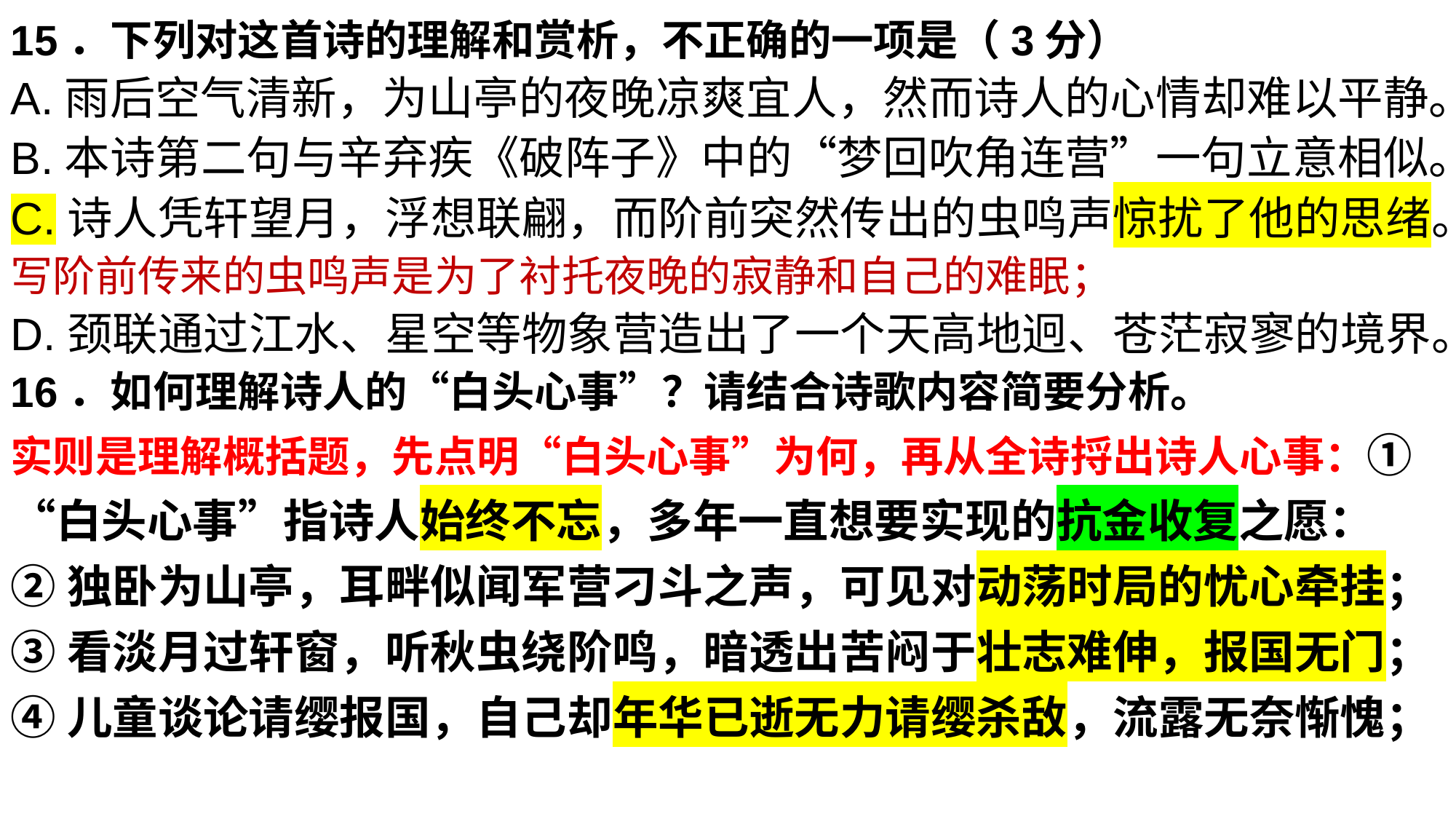

15．下列对这首诗的理解和赏析，不正确的一项是（3分）
A.雨后空气清新，为山亭的夜晚凉爽宜人，然而诗人的心情却难以平静。
B.本诗第二句与辛弃疾《破阵子》中的“梦回吹角连营”一句立意相似。
C.诗人凭轩望月，浮想联翩，而阶前突然传出的虫鸣声惊扰了他的思绪。
写阶前传来的虫鸣声是为了衬托夜晚的寂静和自己的难眠；
D.颈联通过江水、星空等物象营造出了一个天高地迥、苍茫寂寥的境界。
16．如何理解诗人的“白头心事”？请结合诗歌内容简要分析。
实则是理解概括题，先点明“白头心事”为何，再从全诗捋出诗人心事：①“白头心事”指诗人始终不忘，多年一直想要实现的抗金收复之愿：
②独卧为山亭，耳畔似闻军营刁斗之声，可见对动荡时局的忧心牵挂；
③看淡月过轩窗，听秋虫绕阶鸣，暗透出苦闷于壮志难伸，报国无门；
④儿童谈论请缨报国，自己却年华已逝无力请缨杀敌，流露无奈惭愧；